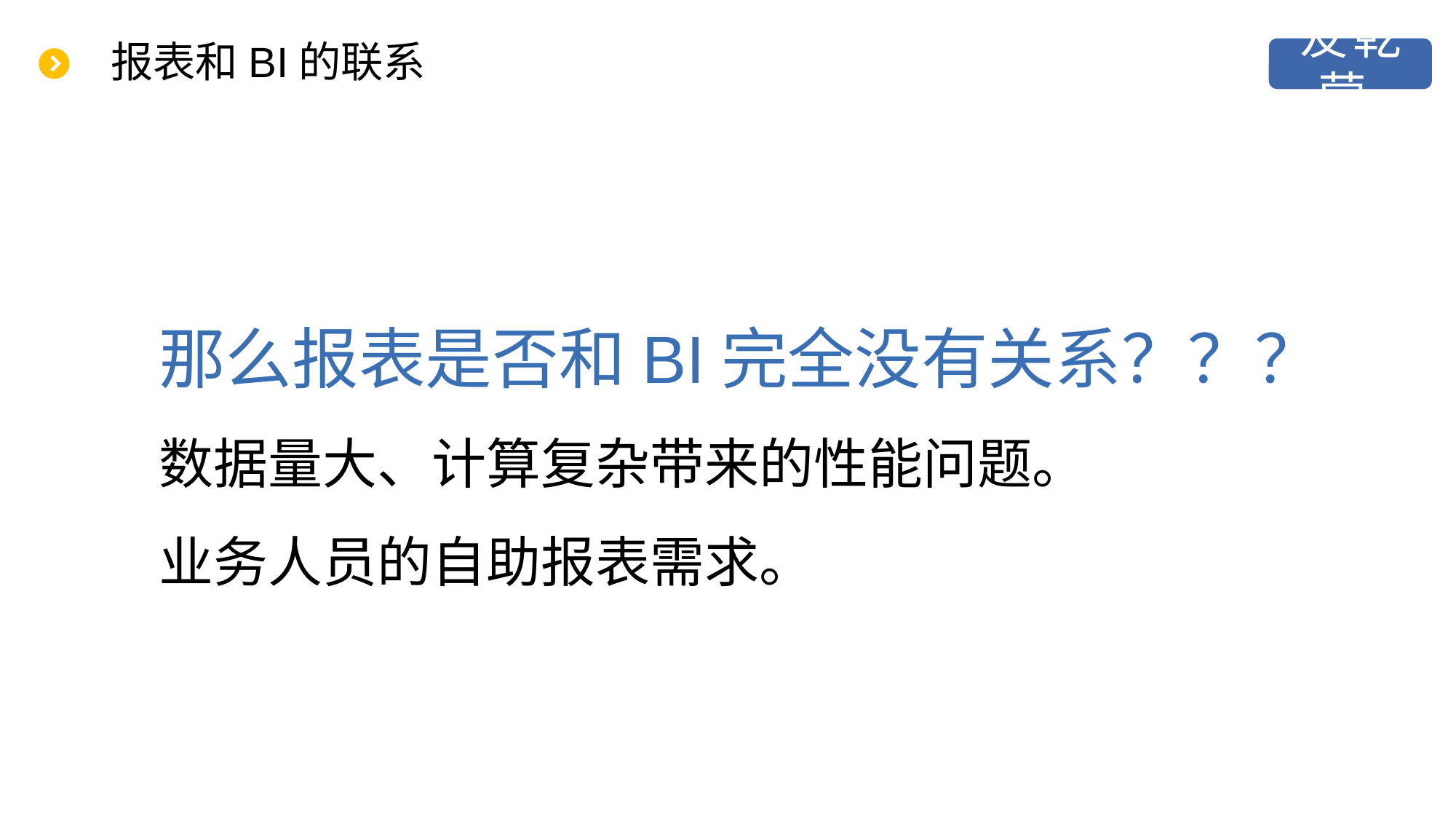

# 报表和BI的联系
那么报表是否和BI完全没有关系？？？
数据量大、计算复杂带来的性能问题。
业务人员的自助报表需求。